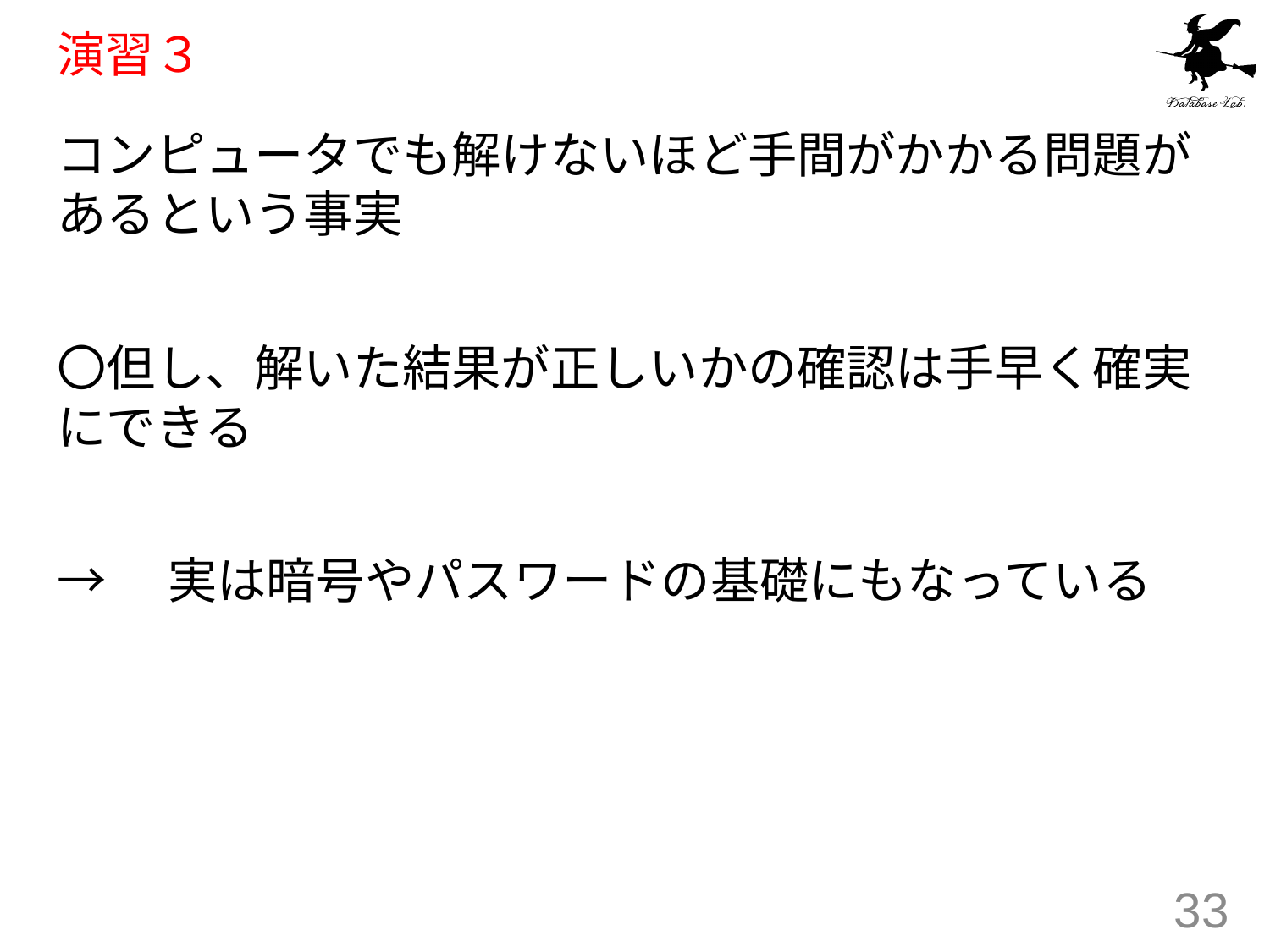

# 演習３
コンピュータでも解けないほど手間がかかる問題があるという事実

〇但し、解いた結果が正しいかの確認は手早く確実にできる

→　実は暗号やパスワードの基礎にもなっている
33